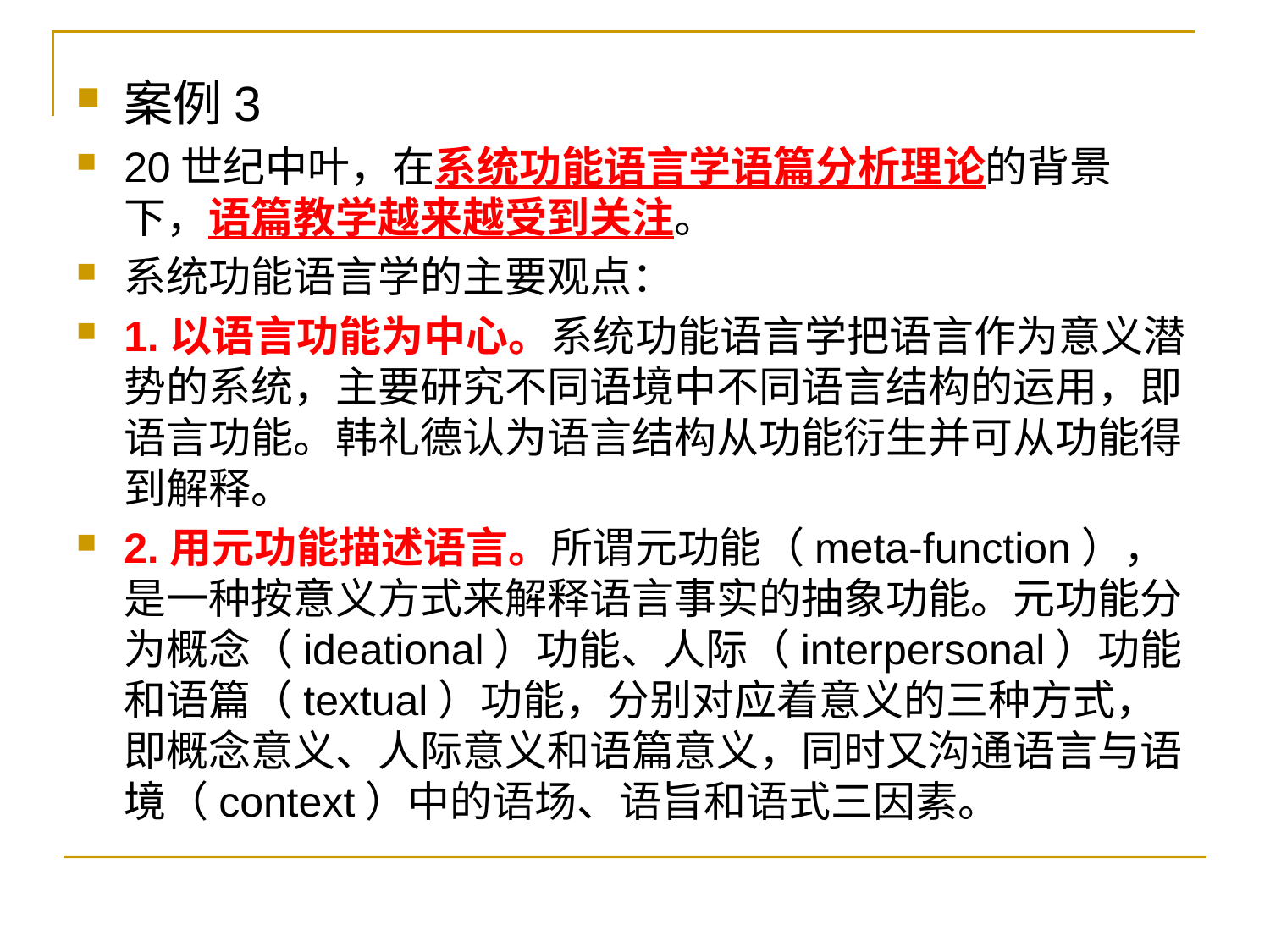

案例3
20世纪中叶，在系统功能语言学语篇分析理论的背景下，语篇教学越来越受到关注。
系统功能语言学的主要观点：
1.以语言功能为中心。系统功能语言学把语言作为意义潜势的系统，主要研究不同语境中不同语言结构的运用，即语言功能。韩礼德认为语言结构从功能衍生并可从功能得到解释。
2.用元功能描述语言。所谓元功能（meta-function），是一种按意义方式来解释语言事实的抽象功能。元功能分为概念（ideational）功能、人际（interpersonal）功能和语篇（textual）功能，分别对应着意义的三种方式，即概念意义、人际意义和语篇意义，同时又沟通语言与语境（context）中的语场、语旨和语式三因素。